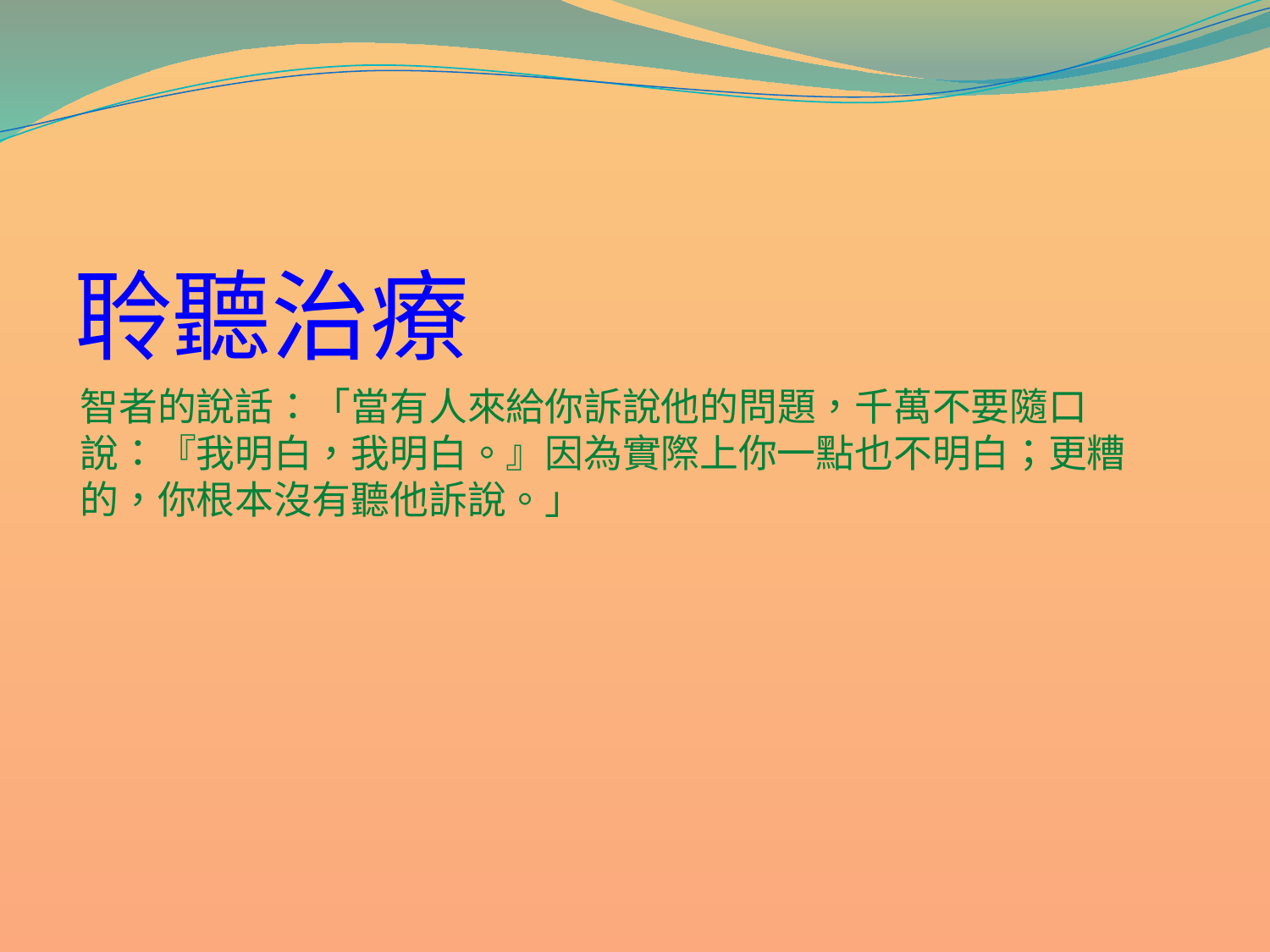

# 聆聽治療
智者的說話：「當有人來給你訴說他的問題，千萬不要隨口說：『我明白，我明白。』因為實際上你一點也不明白；更糟的，你根本沒有聽他訴說。」